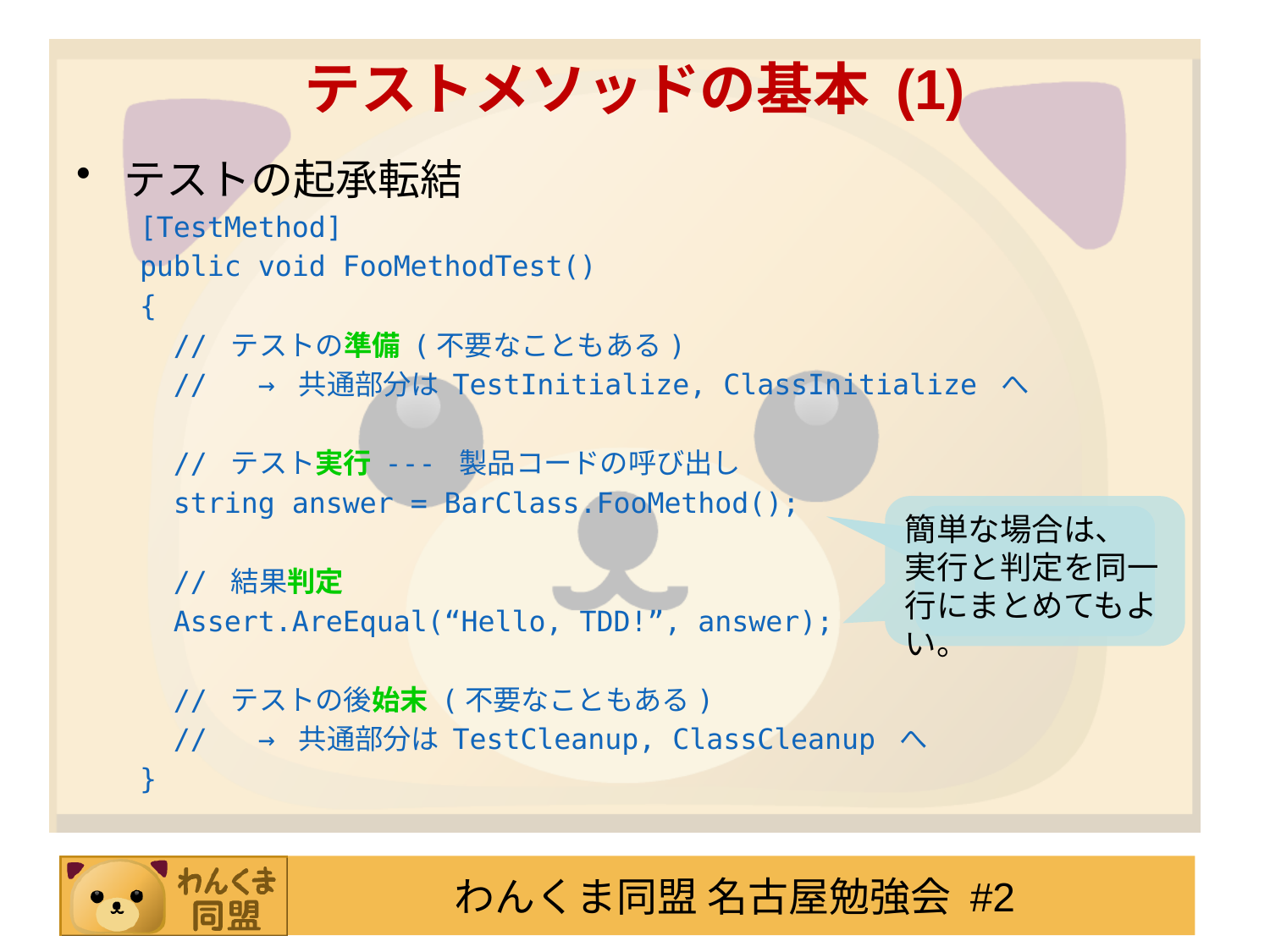

テストメソッドの基本 (1)
テストの起承転結
[TestMethod]
public void FooMethodTest()
{
  // テストの準備 (不要なこともある)
  //   → 共通部分は TestInitialize, ClassInitialize へ

  // テスト実行 --- 製品コードの呼び出し
  string answer = BarClass.FooMethod();

  // 結果判定
  Assert.AreEqual(“Hello, TDD!”, answer);

  // テストの後始末 (不要なこともある)
  //   → 共通部分は TestCleanup, ClassCleanup へ
}
簡単な場合は、 実行と判定を同一行にまとめてもよい。